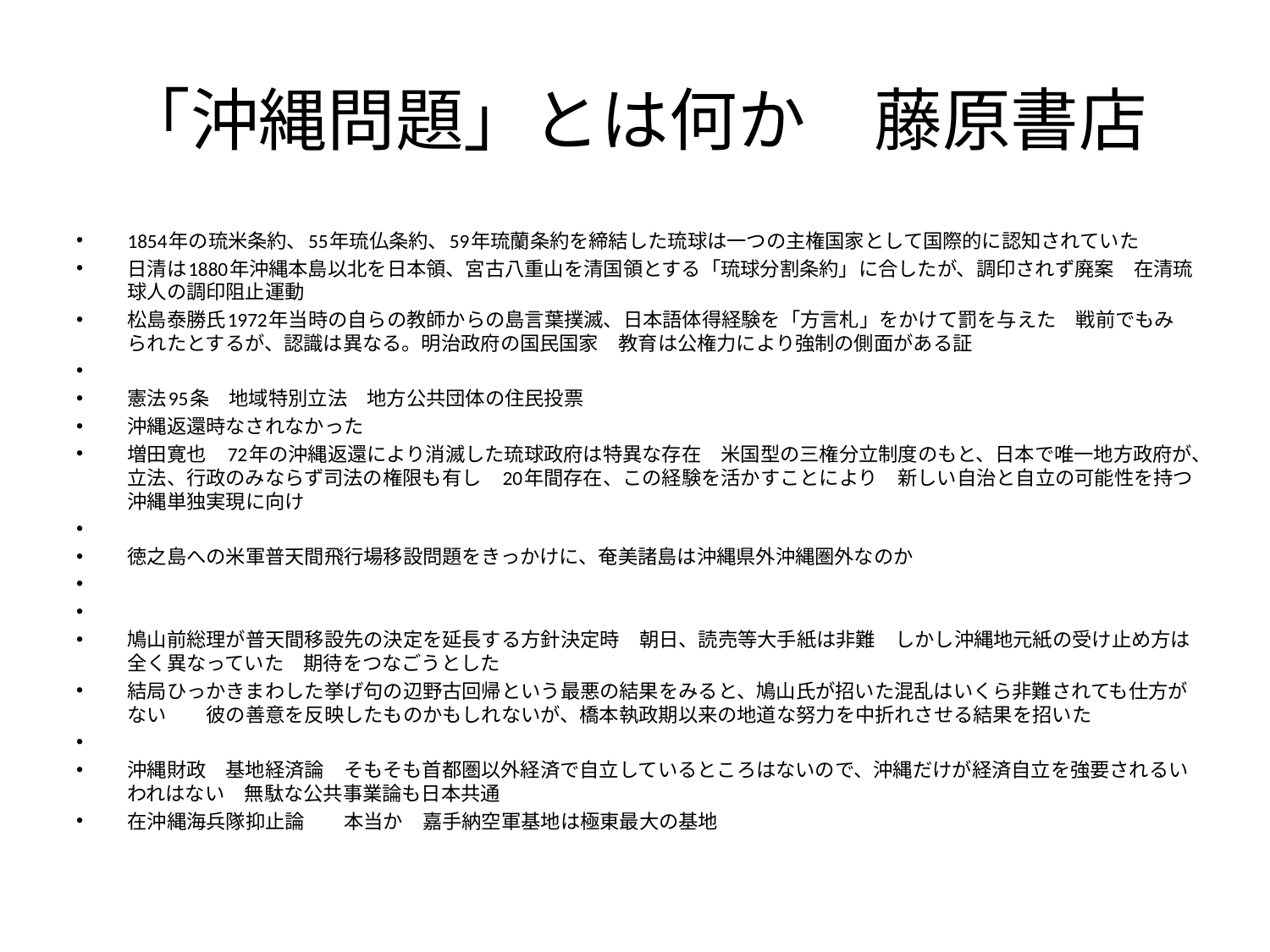

# 「沖縄問題」とは何か　藤原書店
1854年の琉米条約、55年琉仏条約、59年琉蘭条約を締結した琉球は一つの主権国家として国際的に認知されていた
日清は1880年沖縄本島以北を日本領、宮古八重山を清国領とする「琉球分割条約」に合したが、調印されず廃案　在清琉球人の調印阻止運動
松島泰勝氏1972年当時の自らの教師からの島言葉撲滅、日本語体得経験を「方言札」をかけて罰を与えた　戦前でもみられたとするが、認識は異なる。明治政府の国民国家　教育は公権力により強制の側面がある証

憲法95条　地域特別立法　地方公共団体の住民投票
沖縄返還時なされなかった
増田寛也　72年の沖縄返還により消滅した琉球政府は特異な存在　米国型の三権分立制度のもと、日本で唯一地方政府が、立法、行政のみならず司法の権限も有し　20年間存在、この経験を活かすことにより　新しい自治と自立の可能性を持つ沖縄単独実現に向け

徳之島への米軍普天間飛行場移設問題をきっかけに、奄美諸島は沖縄県外沖縄圏外なのか

鳩山前総理が普天間移設先の決定を延長する方針決定時　朝日、読売等大手紙は非難　しかし沖縄地元紙の受け止め方は全く異なっていた　期待をつなごうとした
結局ひっかきまわした挙げ句の辺野古回帰という最悪の結果をみると、鳩山氏が招いた混乱はいくら非難されても仕方がない　　彼の善意を反映したものかもしれないが、橋本執政期以来の地道な努力を中折れさせる結果を招いた

沖縄財政　基地経済論　そもそも首都圏以外経済で自立しているところはないので、沖縄だけが経済自立を強要されるいわれはない　無駄な公共事業論も日本共通
在沖縄海兵隊抑止論　　本当か　嘉手納空軍基地は極東最大の基地